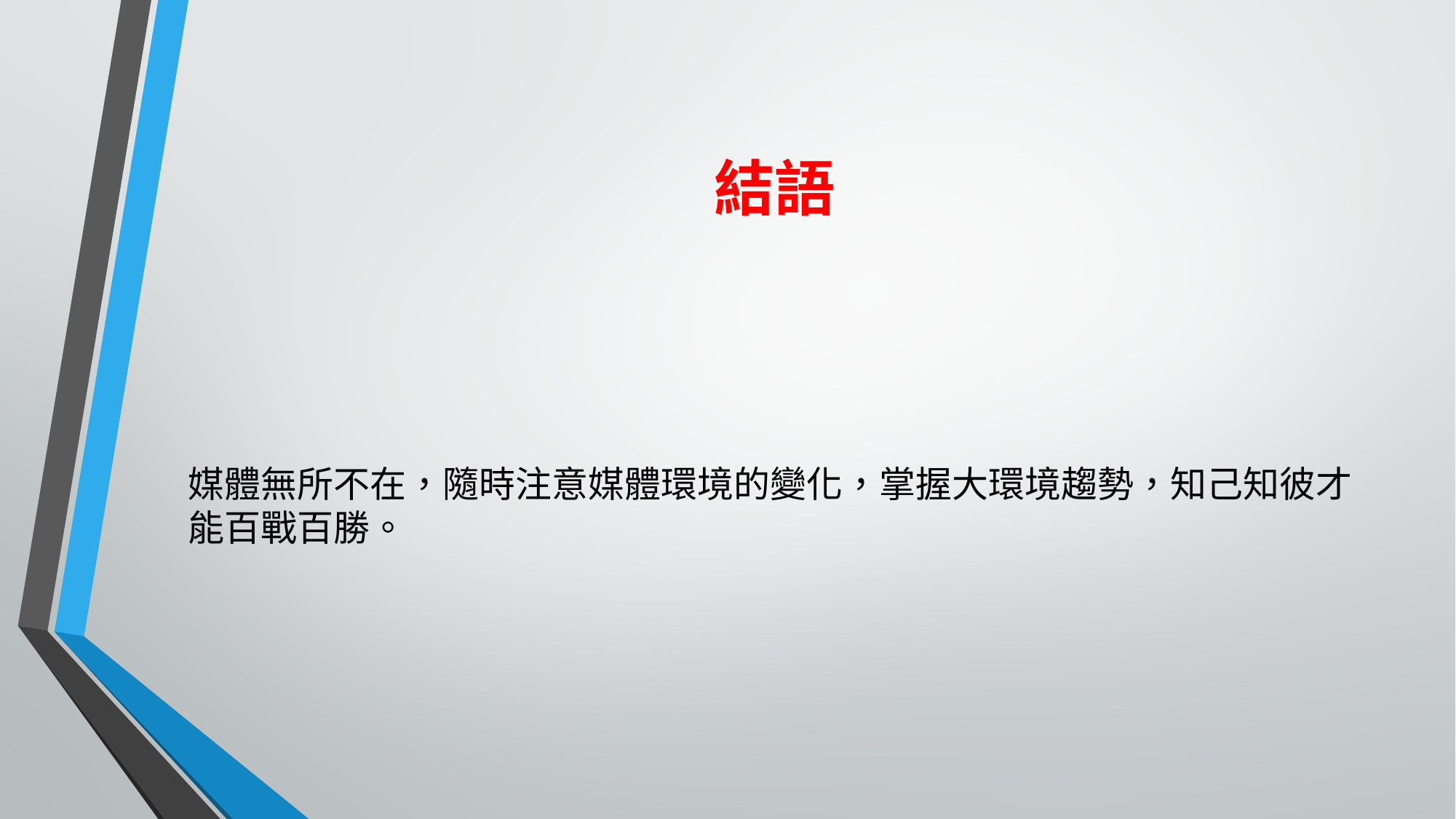

# 結語
媒體無所不在，隨時注意媒體環境的變化，掌握大環境趨勢，知己知彼才能百戰百勝。